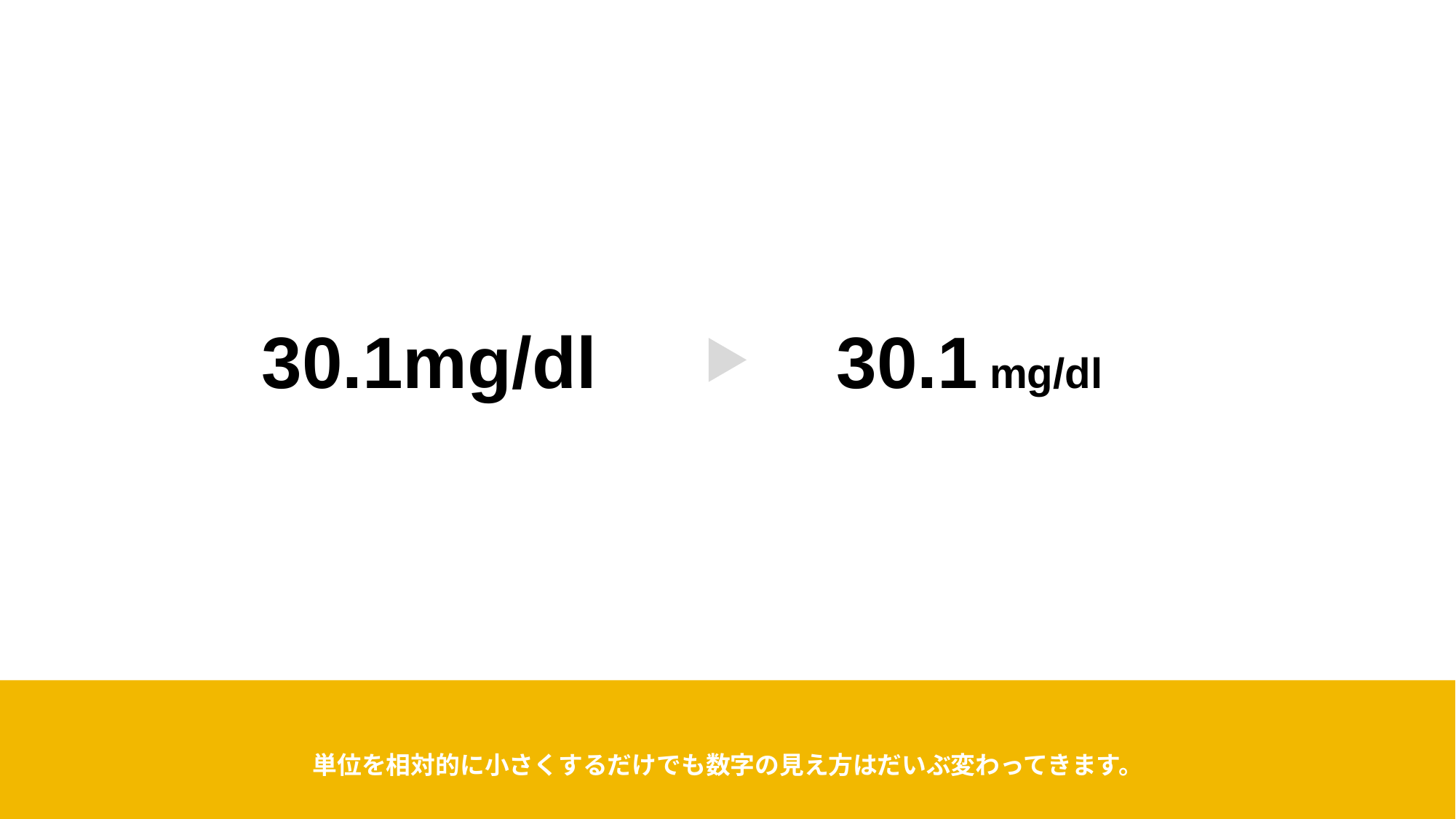

30.1 mg/dl
30.1mg/dl

単位を相対的に小さくするだけでも数字の見え方はだいぶ変わってきます。